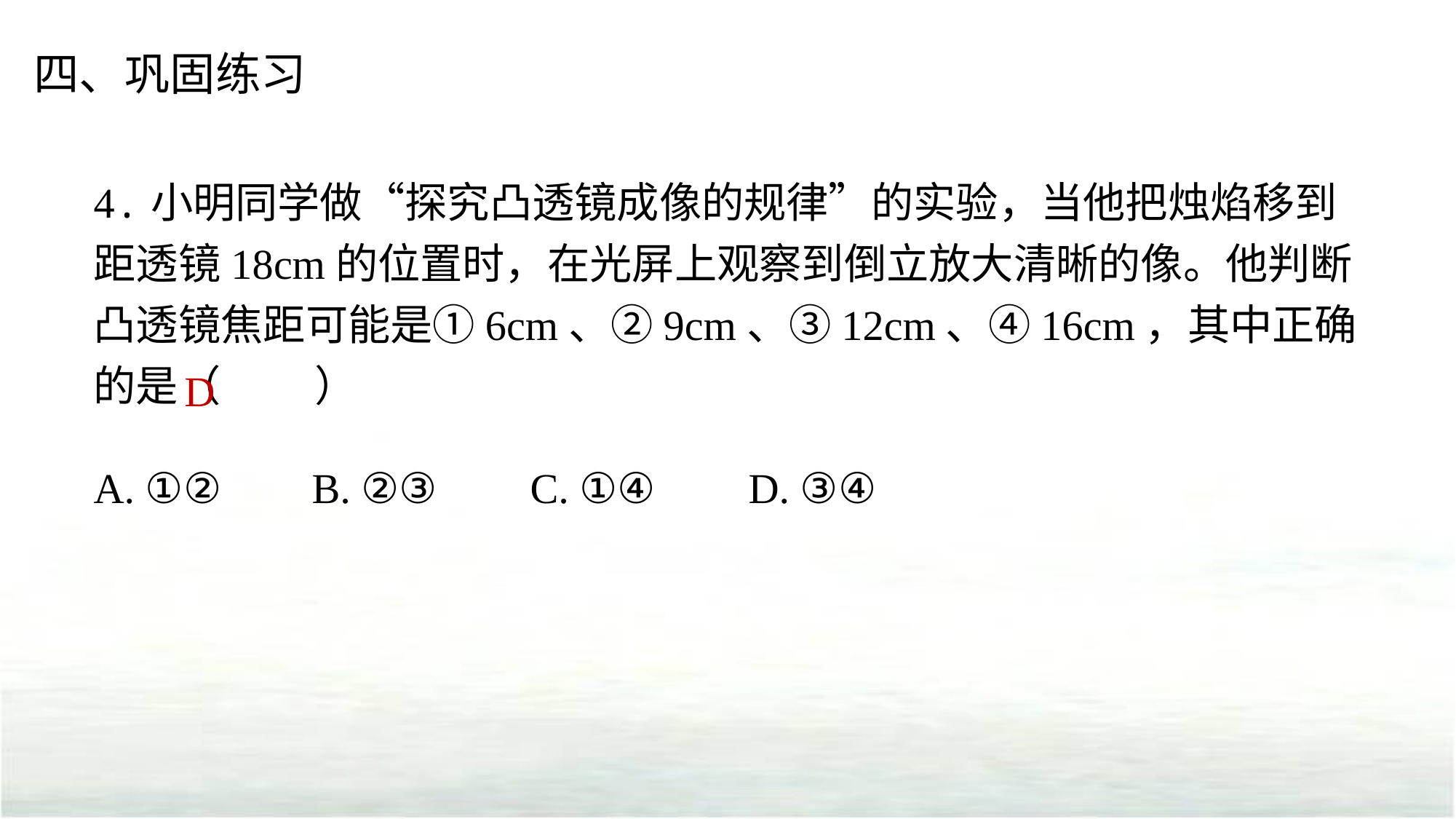

四、巩固练习
4.小明同学做“探究凸透镜成像的规律”的实验，当他把烛焰移到距透镜18cm的位置时，在光屏上观察到倒立放大清晰的像。他判断凸透镜焦距可能是①6cm、②9cm、③12cm、④16cm，其中正确的是（　　 ）

A. ①②	B. ②③	C. ①④	D. ③④

D